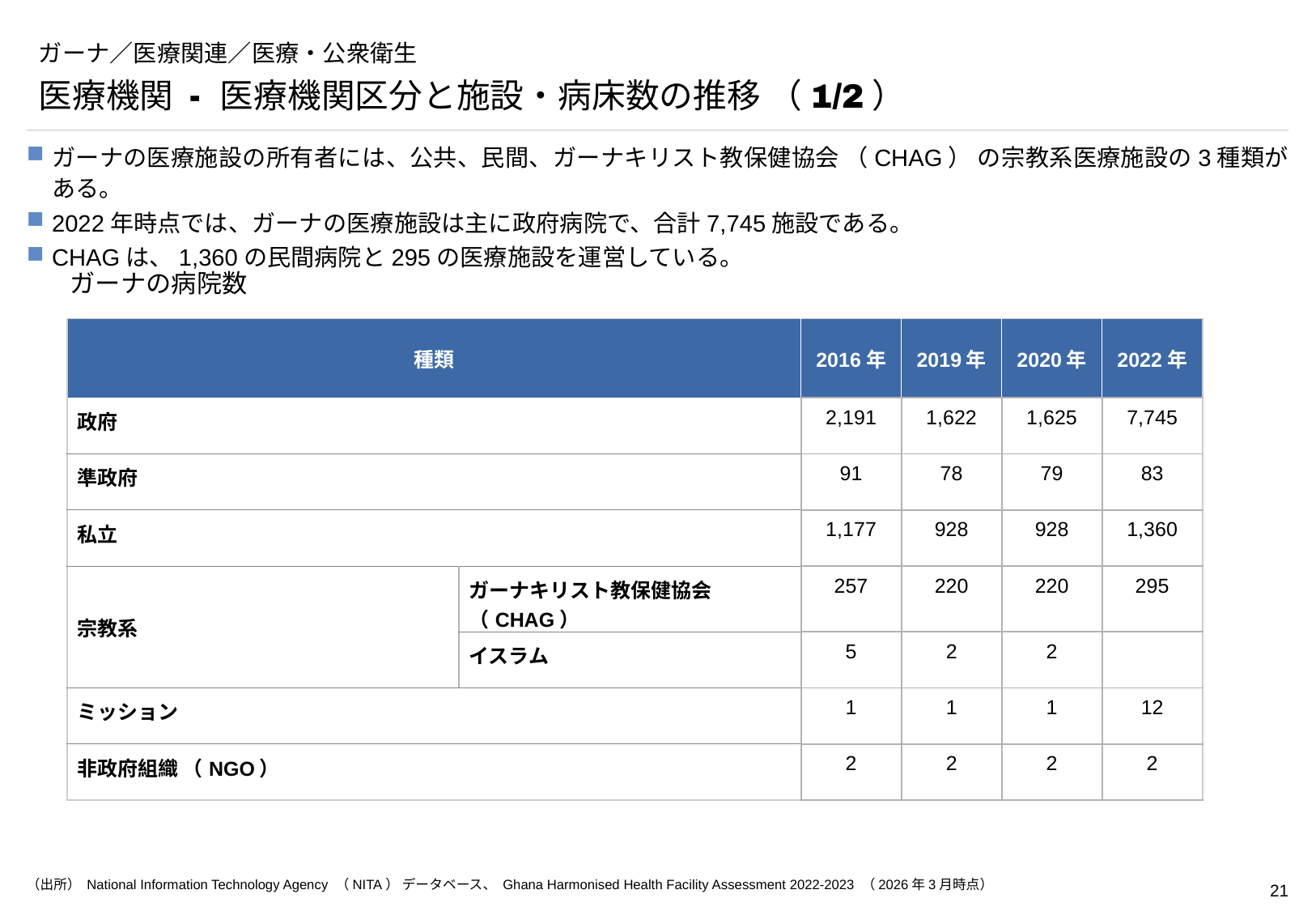

# ガーナ／医療関連／医療・公衆衛生
医療機関 - 医療機関区分と施設・病床数の推移 （1/2）
ガーナの医療施設の所有者には、公共、民間、ガーナキリスト教保健協会 （CHAG） の宗教系医療施設の3種類がある。
2022年時点では、ガーナの医療施設は主に政府病院で、合計7,745施設である。
CHAGは、1,360の民間病院と295の医療施設を運営している。
ガーナの病院数
| 種類 |  | 2016年 | 2019年 | 2020年 | 2022年 |
| --- | --- | --- | --- | --- | --- |
| 政府 |  | 2,191 | 1,622 | 1,625 | 7,745 |
| 準政府 |  | 91 | 78 | 79 | 83 |
| 私立 |  | 1,177 | 928 | 928 | 1,360 |
| 宗教系 | ガーナキリスト教保健協会 （CHAG） | 257 | 220 | 220 | 295 |
|  | イスラム | 5 | 2 | 2 |  |
| ミッション |  | 1 | 1 | 1 | 12 |
| 非政府組織 （NGO） |  | 2 | 2 | 2 | 2 |

（出所） National Information Technology Agency （NITA） データベース、 Ghana Harmonised Health Facility Assessment 2022-2023 （2026年3月時点）